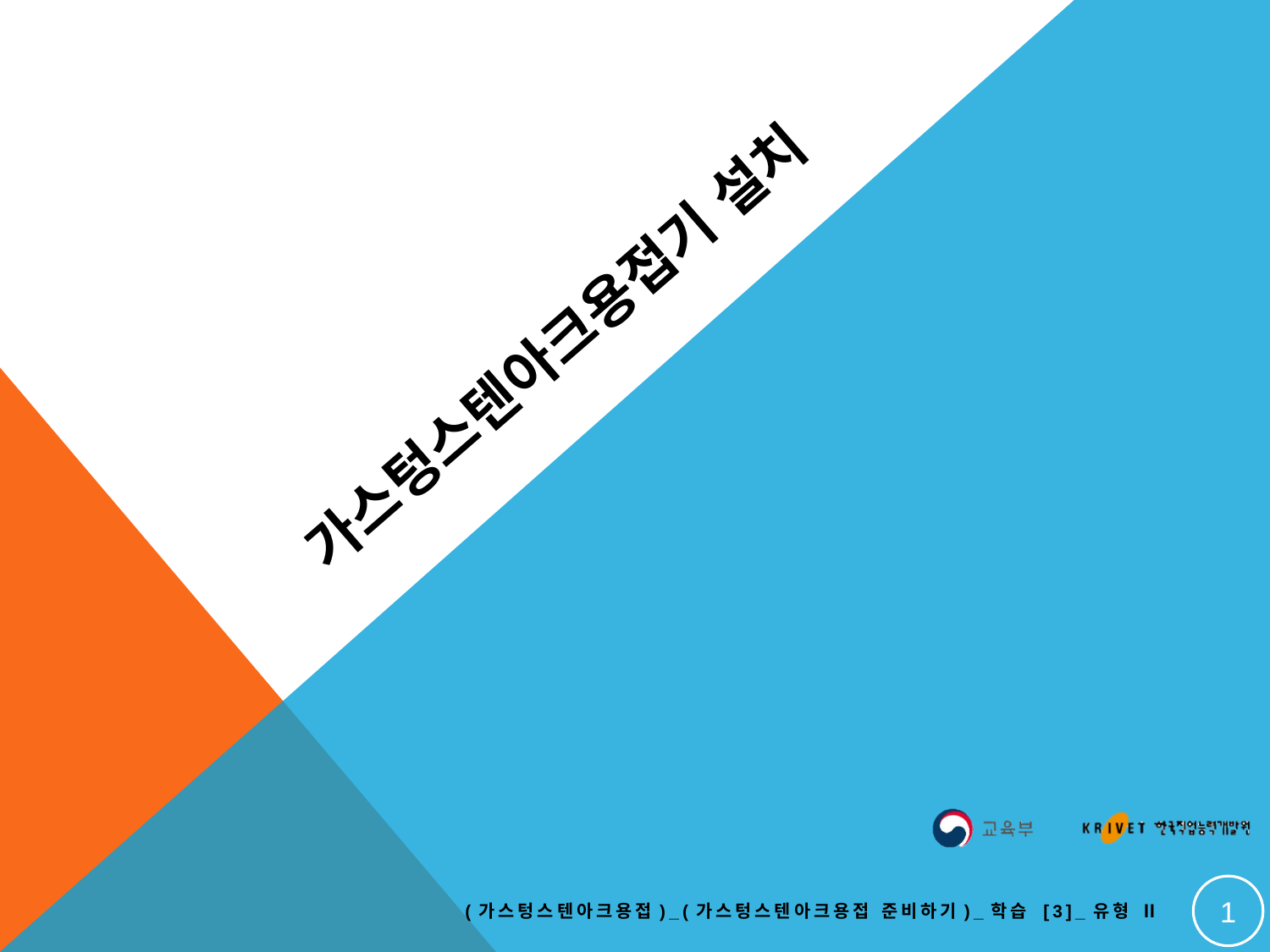

# 가스텅스텐아크용접기 설치

1
(가스텅스텐아크용접)_(가스텅스텐아크용접 준비하기)_학습 [3]_유형 Ⅱ